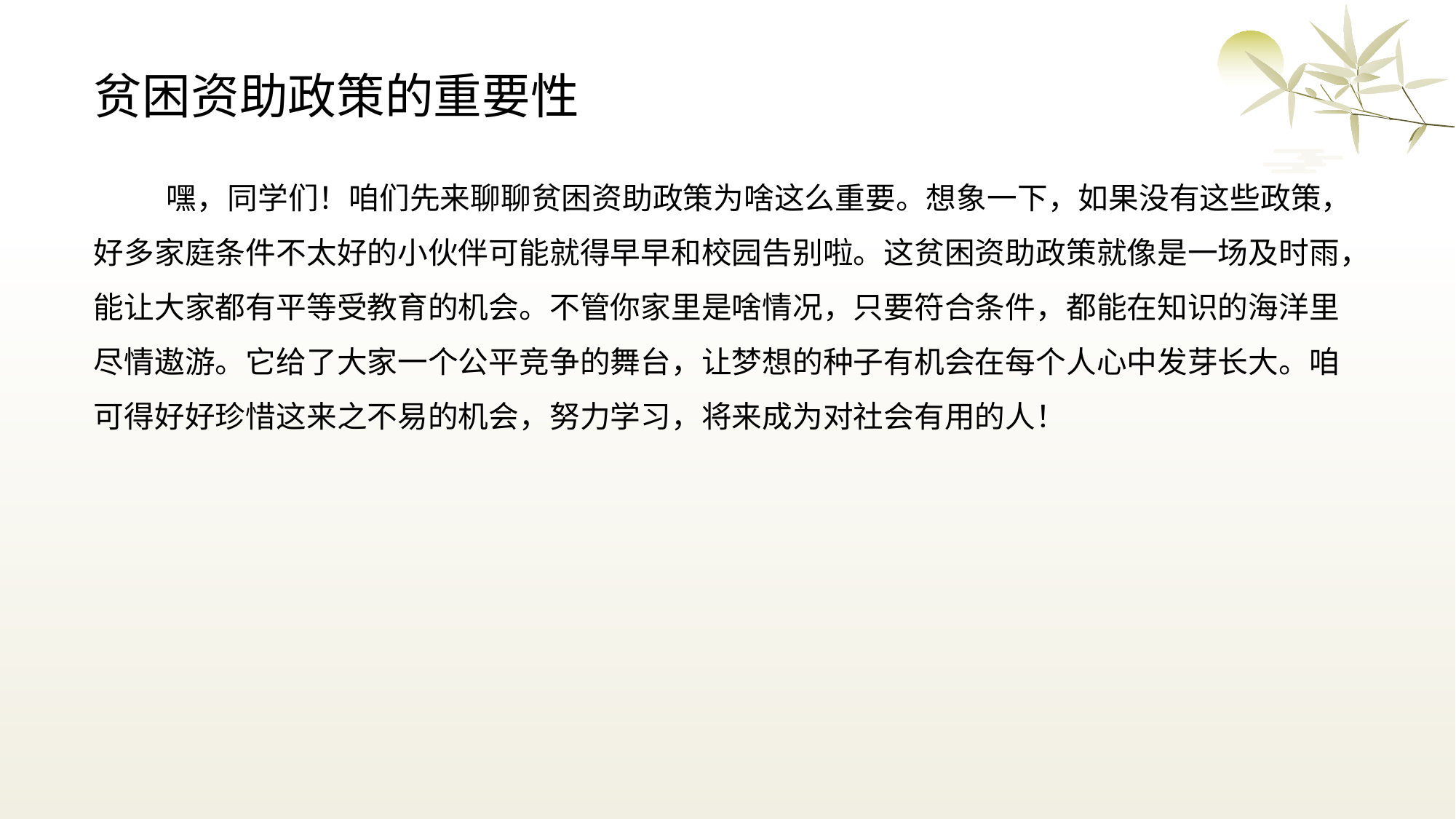

# 贫困资助政策的重要性
嘿，同学们！咱们先来聊聊贫困资助政策为啥这么重要。想象一下，如果没有这些政策，好多家庭条件不太好的小伙伴可能就得早早和校园告别啦。这贫困资助政策就像是一场及时雨，能让大家都有平等受教育的机会。不管你家里是啥情况，只要符合条件，都能在知识的海洋里尽情遨游。它给了大家一个公平竞争的舞台，让梦想的种子有机会在每个人心中发芽长大。咱可得好好珍惜这来之不易的机会，努力学习，将来成为对社会有用的人！